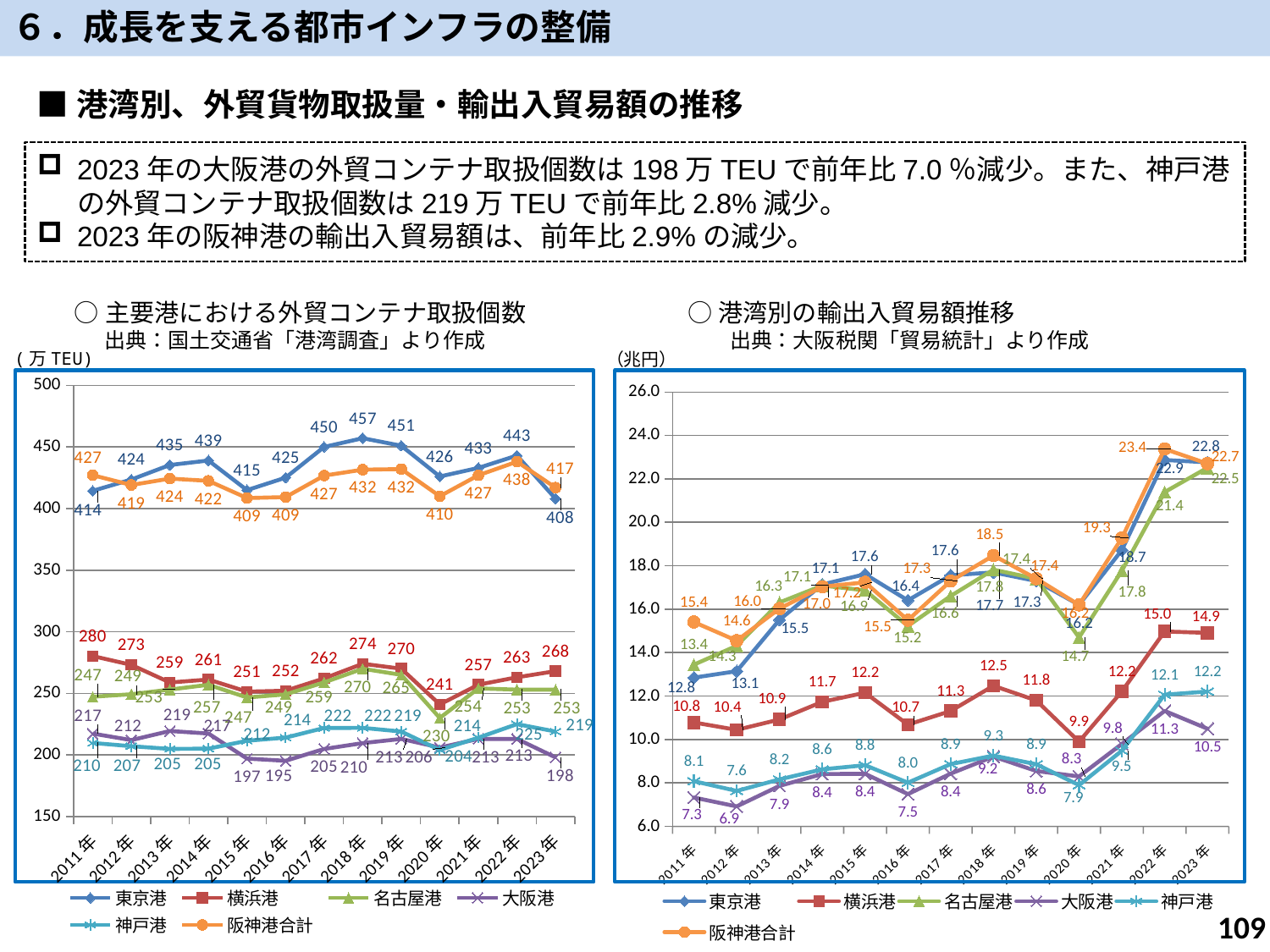

６．成長を支える都市インフラの整備
■港湾別、外貿貨物取扱量・輸出入貿易額の推移
2023年の大阪港の外貿コンテナ取扱個数は198万TEUで前年比7.0％減少。また、神戸港の外貿コンテナ取扱個数は219万TEUで前年比2.8%減少。
2023年の阪神港の輸出入貿易額は、前年比2.9%の減少。
○主要港における外貿コンテナ取扱個数
　  出典：国土交通省「港湾調査」より作成
○港湾別の輸出入貿易額推移
　　出典：大阪税関「貿易統計」より作成
(万TEU)
（兆円）

### Chart

| Category | 東京港 | 横浜港 | 名古屋港 | 大阪港 | 神戸港 | 阪神港合計 |
|---|---|---|---|---|---|---|
| 2011年 | 414.3553 | 280.2874 | 247.2264 | 217.3389 | 209.7143 | 427.0532 |
| 2012年 | 423.5264 | 273.1232 | 249.2502 | 212.0316 | 207.0737 | 419.1053 |
| 2013年 | 435.3394 | 258.8074 | 253.0154 | 219.3939 | 204.8889 | 424.2828 |
| 2014年 | 438.9854 | 261.1771 | 256.932 | 217.3763 | 205.1116 | 422.48789999999997 |
| 2015年 | 414.9507 | 251.3511 | 246.62720500000003 | 197.03206 | 211.5065 | 408.53855999999996 |
| 2016年 | 425.0647 | 252.094665 | 249.12065 | 195.23715 | 214.0547 | 409.29185 |
| 2017年 | 450.0156 | 262.101 | 258.86007500000005 | 204.86124 | 221.8861 | 426.74734 |
| 2018年 | 457.0795 | 274.0 | 269.9626 | 209.6016 | 221.9584 | 431.56 |
| 2019年 | 451.0 | 270.0 | 265.0 | 213.0 | 219.0 | 432.0 |
| 2020年 | 426.0 | 241.0 | 230.0 | 206.0 | 204.0 | 410.0 |
| 2021年 | 433.0 | 257.0 | 254.0 | 213.0 | 214.0 | 427.0 |
| 2022年 | 443.0 | 263.0 | 253.0 | 213.0 | 225.0 | 438.0 |
| 2023年 | 408.0 | 268.0 | 253.0 | 198.0 | 219.0 | 417.0 |

### Chart

| Category | 東京港 | 横浜港 | 名古屋港 | 大阪港 | 神戸港 | 阪神港合計 |
|---|---|---|---|---|---|---|
| 2011年 | 12.848698611 | 10.783920621000002 | 13.447903579 | 7.328999 | 8.080238166 | 15.409237166 |
| 2012年 | 13.146248044 | 10.444352771 | 14.315100737 | 6.920039 | 7.633432113 | 14.553471113 |
| 2013年 | 15.512946842 | 10.921656295 | 16.310327348999998 | 7.865589 | 8.163984459 | 16.029573458999998 |
| 2014年 | 17.141625015 | 11.734936657 | 17.09126737 | 8.410179 | 8.627369640000001 | 17.03754864 |
| 2015年 | 17.611885442 | 12.153947748 | 16.870564212 | 8.421151 | 8.817035554 | 17.238186554000002 |
| 2016年 | 16.407729 | 10.684555 | 15.225889 | 7.485681 | 8.010871 | 15.496552 |
| 2017年 | 17.563214 | 11.310777 | 16.607774 | 8.429504 | 8.867277 | 17.296781 |
| 2018年 | 17.695205 | 12.472459 | 17.821357 | 9.213993 | 9.258366 | 18.472359 |
| 2019年 | 17.3 | 11.8 | 17.4 | 8.55 | 8.86 | 17.41 |
| 2020年 | 16.2 | 9.9 | 14.7 | 8.3 | 7.9 | 16.200000000000003 |
| 2021年 | 18.721847 | 12.212464 | 17.769637 | 9.794752 | 9.48215 | 19.276902 |
| 2022年 | 22.869417 | 14.976739 | 21.393336 | 11.315841 | 12.063282 | 23.379123 |
| 2023年 | 22.763197 | 14.911827 | 22.512292 | 10.496317 | 12.207524 | 22.703841 |
109